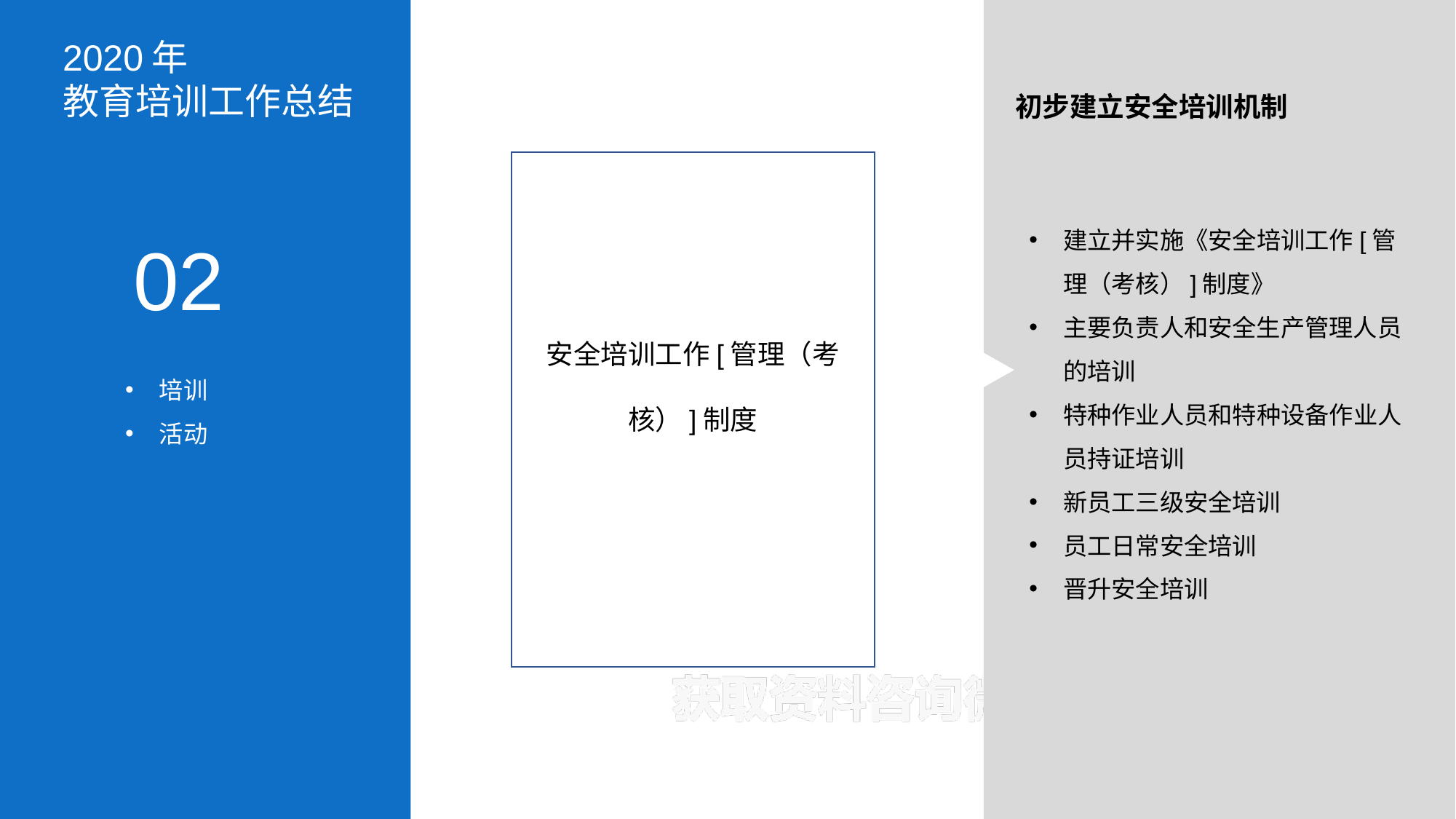

2020年
教育培训工作总结
初步建立安全培训机制

建立并实施《安全培训工作[管理（考核）]制度》
主要负责人和安全生产管理人员的培训
特种作业人员和特种设备作业人员持证培训
新员工三级安全培训
员工日常安全培训
晋升安全培训
02
安全培训工作[管理（考核）]制度

培训
活动